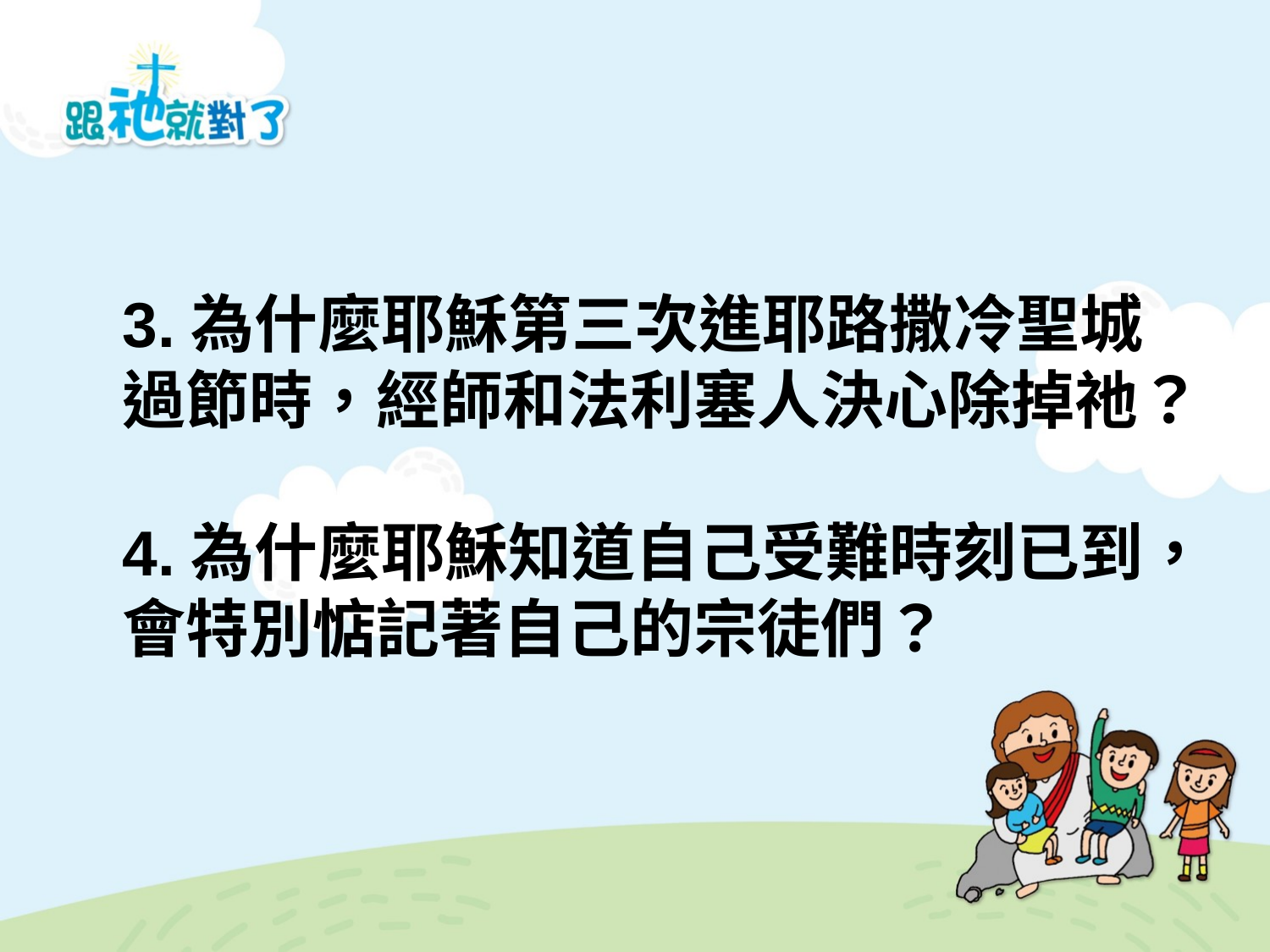

3.為什麼耶穌第三次進耶路撒冷聖城過節時，經師和法利塞人決心除掉祂？

4.為什麼耶穌知道自己受難時刻已到，會特別惦記著自己的宗徒們？